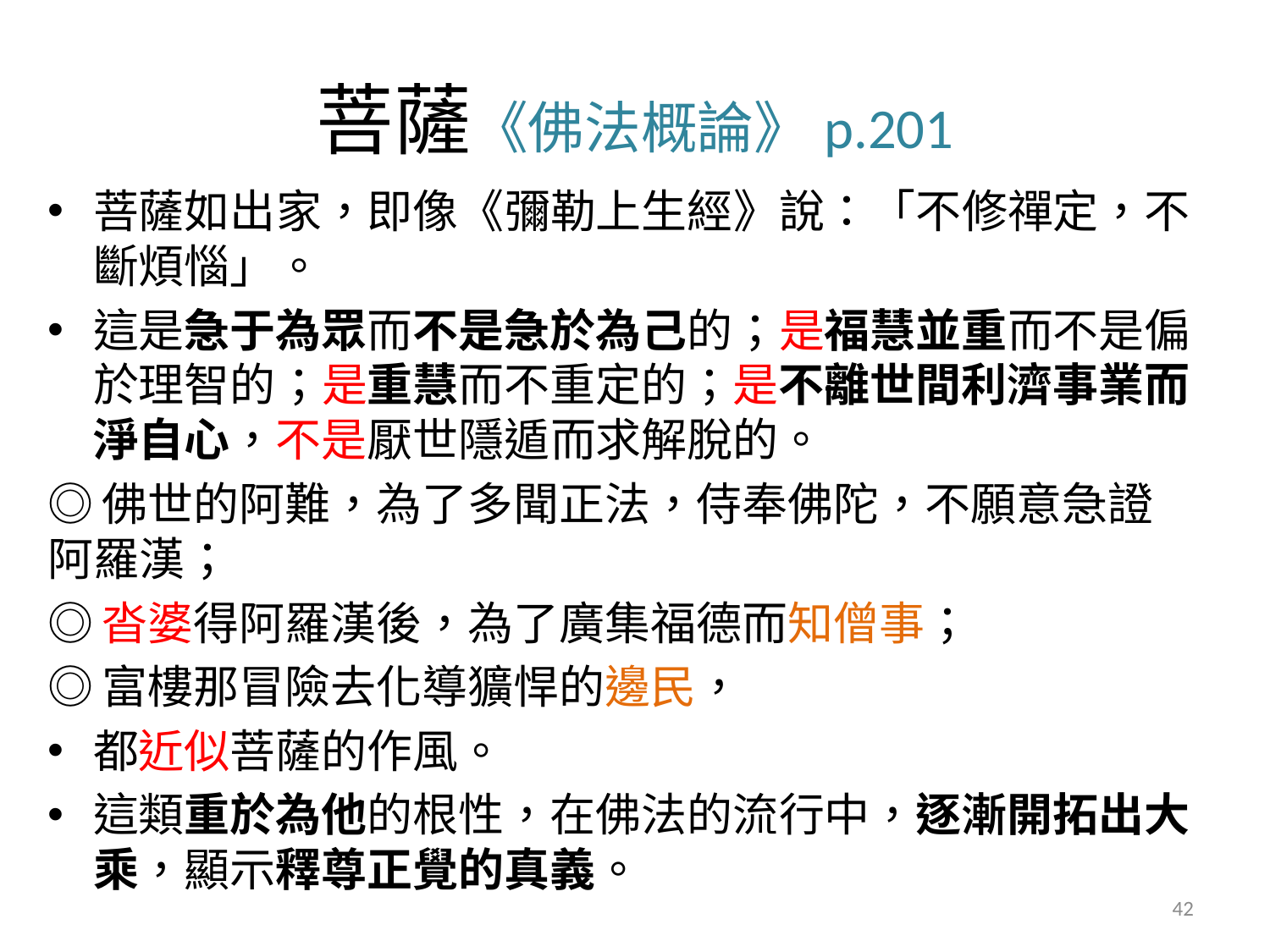

# 菩薩《佛法概論》p.201
菩薩如出家，即像《彌勒上生經》說：「不修禪定，不斷煩惱」。
這是急于為眾而不是急於為己的；是福慧並重而不是偏於理智的；是重慧而不重定的；是不離世間利濟事業而淨自心，不是厭世隱遁而求解脫的。
◎佛世的阿難，為了多聞正法，侍奉佛陀，不願意急證阿羅漢；
◎沓婆得阿羅漢後，為了廣集福德而知僧事；
◎富樓那冒險去化導獷悍的邊民，
都近似菩薩的作風。
這類重於為他的根性，在佛法的流行中，逐漸開拓出大乘，顯示釋尊正覺的真義。

42